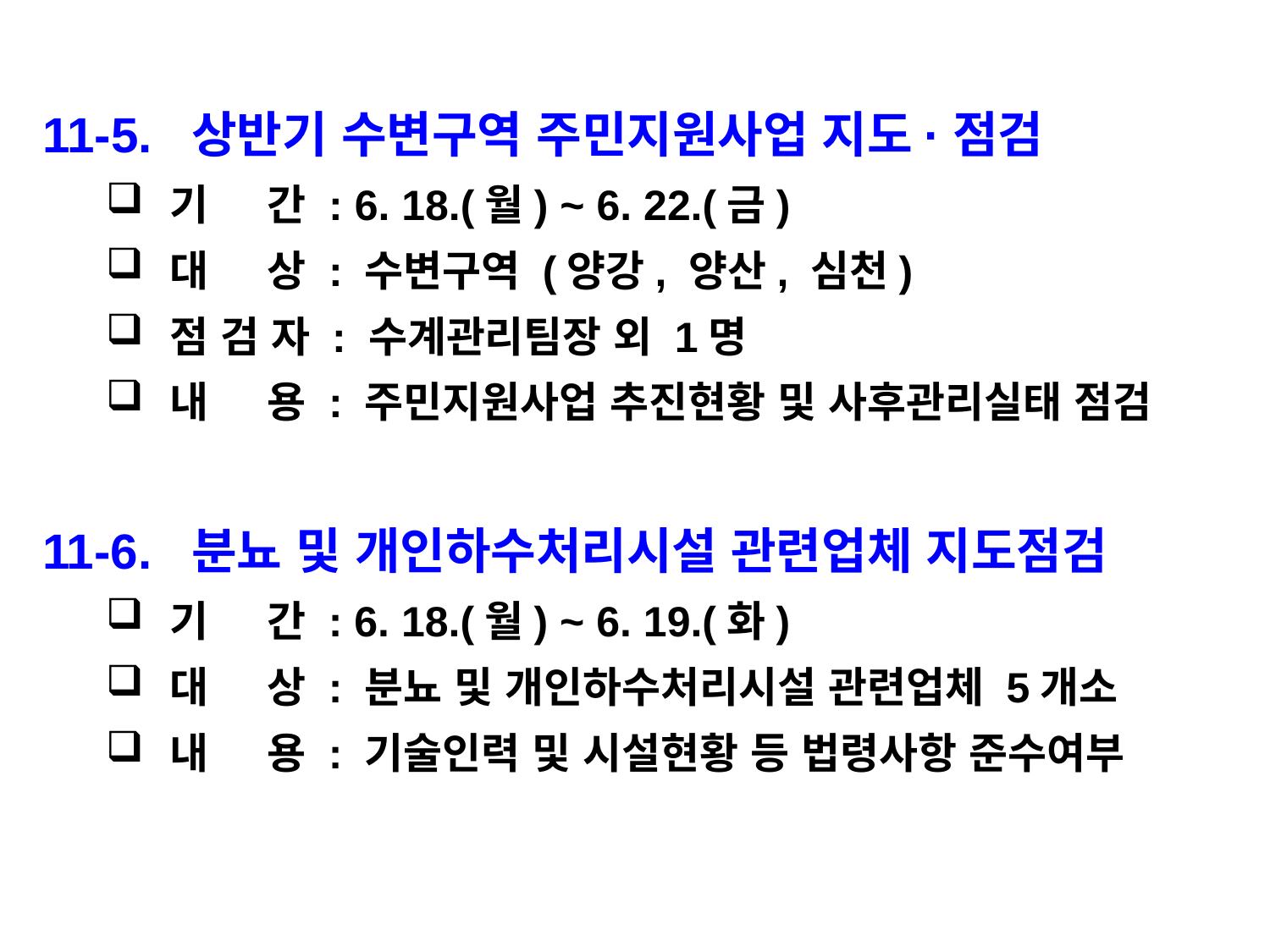

11-5.  상반기 수변구역 주민지원사업 지도·점검
기     간 : 6. 18.(월) ~ 6. 22.(금)
대     상 : 수변구역 (양강, 양산, 심천)
점 검 자 : 수계관리팀장 외 1명
내     용 : 주민지원사업 추진현황 및 사후관리실태 점검
11-6.  분뇨 및 개인하수처리시설 관련업체 지도점검
기     간 : 6. 18.(월) ~ 6. 19.(화)
대     상 : 분뇨 및 개인하수처리시설 관련업체 5개소
내     용 : 기술인력 및 시설현황 등 법령사항 준수여부